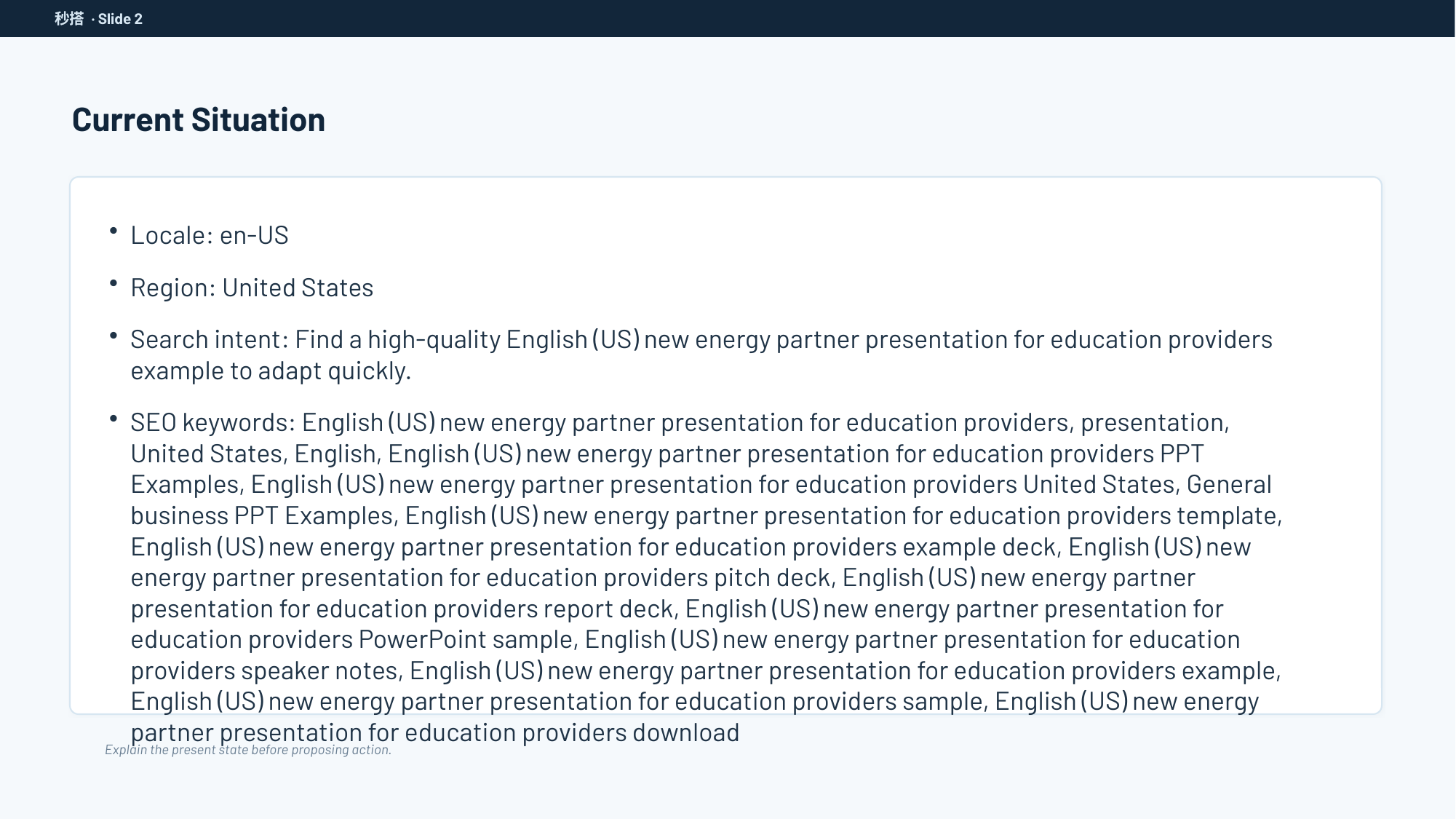

秒搭 · Slide 2
Current Situation

Locale: en-US
Region: United States
Search intent: Find a high-quality English (US) new energy partner presentation for education providers example to adapt quickly.
SEO keywords: English (US) new energy partner presentation for education providers, presentation, United States, English, English (US) new energy partner presentation for education providers PPT Examples, English (US) new energy partner presentation for education providers United States, General business PPT Examples, English (US) new energy partner presentation for education providers template, English (US) new energy partner presentation for education providers example deck, English (US) new energy partner presentation for education providers pitch deck, English (US) new energy partner presentation for education providers report deck, English (US) new energy partner presentation for education providers PowerPoint sample, English (US) new energy partner presentation for education providers speaker notes, English (US) new energy partner presentation for education providers example, English (US) new energy partner presentation for education providers sample, English (US) new energy partner presentation for education providers download
Explain the present state before proposing action.